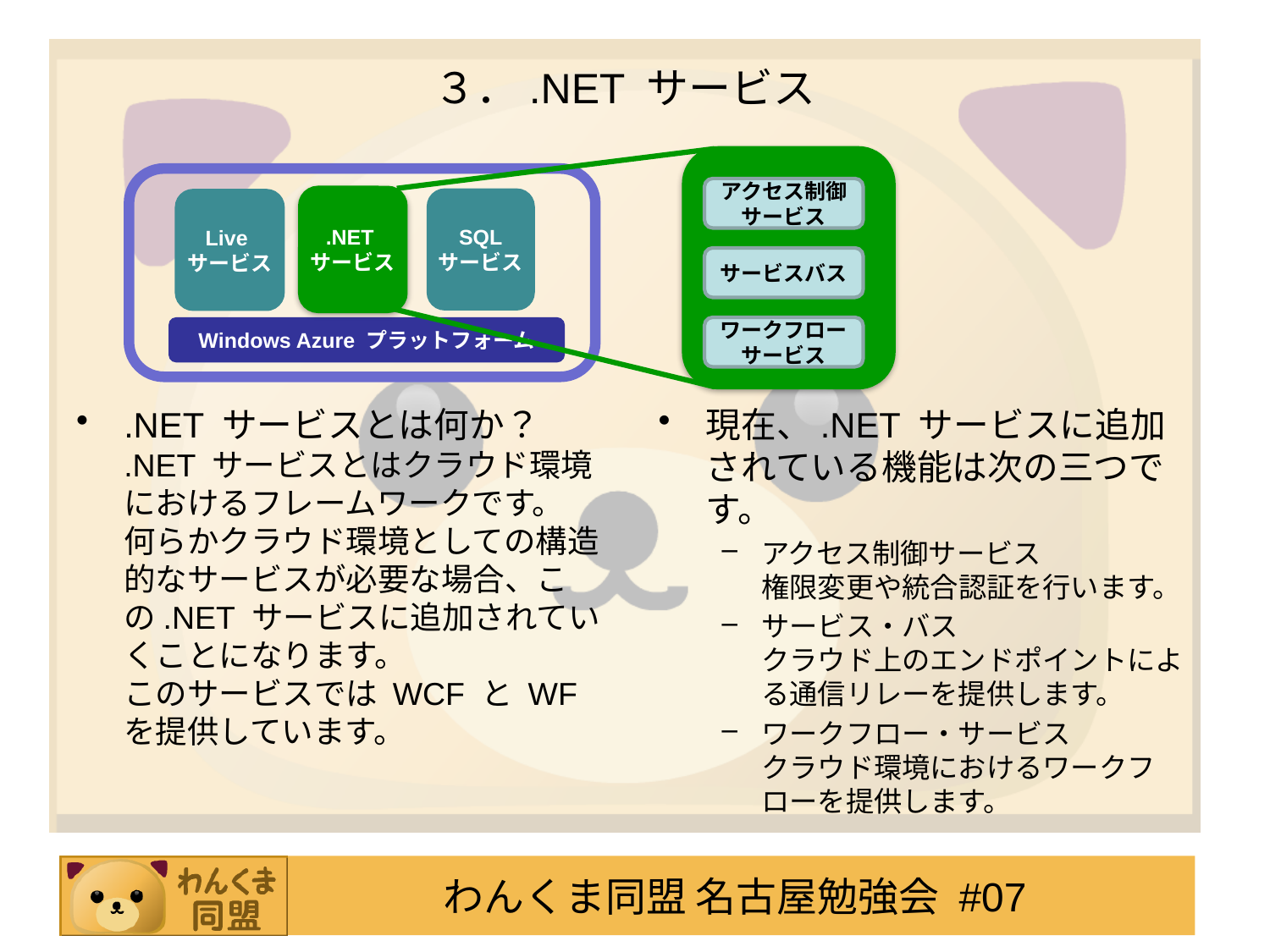

# ３．.NET サービス
.NET
サービス

アクセス制御サービス
.NET
サービス
SQL
サービス
Live
サービス
サービスバス
Windows Azure プラットフォーム
ワークフロー
サービス
.NET サービスとは何か？
.NET サービスとはクラウド環境におけるフレームワークです。
何らかクラウド環境としての構造的なサービスが必要な場合、この.NET サービスに追加されていくことになります。
このサービスでは WCF と WF を提供しています。

現在、.NET サービスに追加されている機能は次の三つです。
アクセス制御サービス
権限変更や統合認証を行います。
サービス・バス
クラウド上のエンドポイントによる通信リレーを提供します。
ワークフロー・サービス
クラウド環境におけるワークフローを提供します。